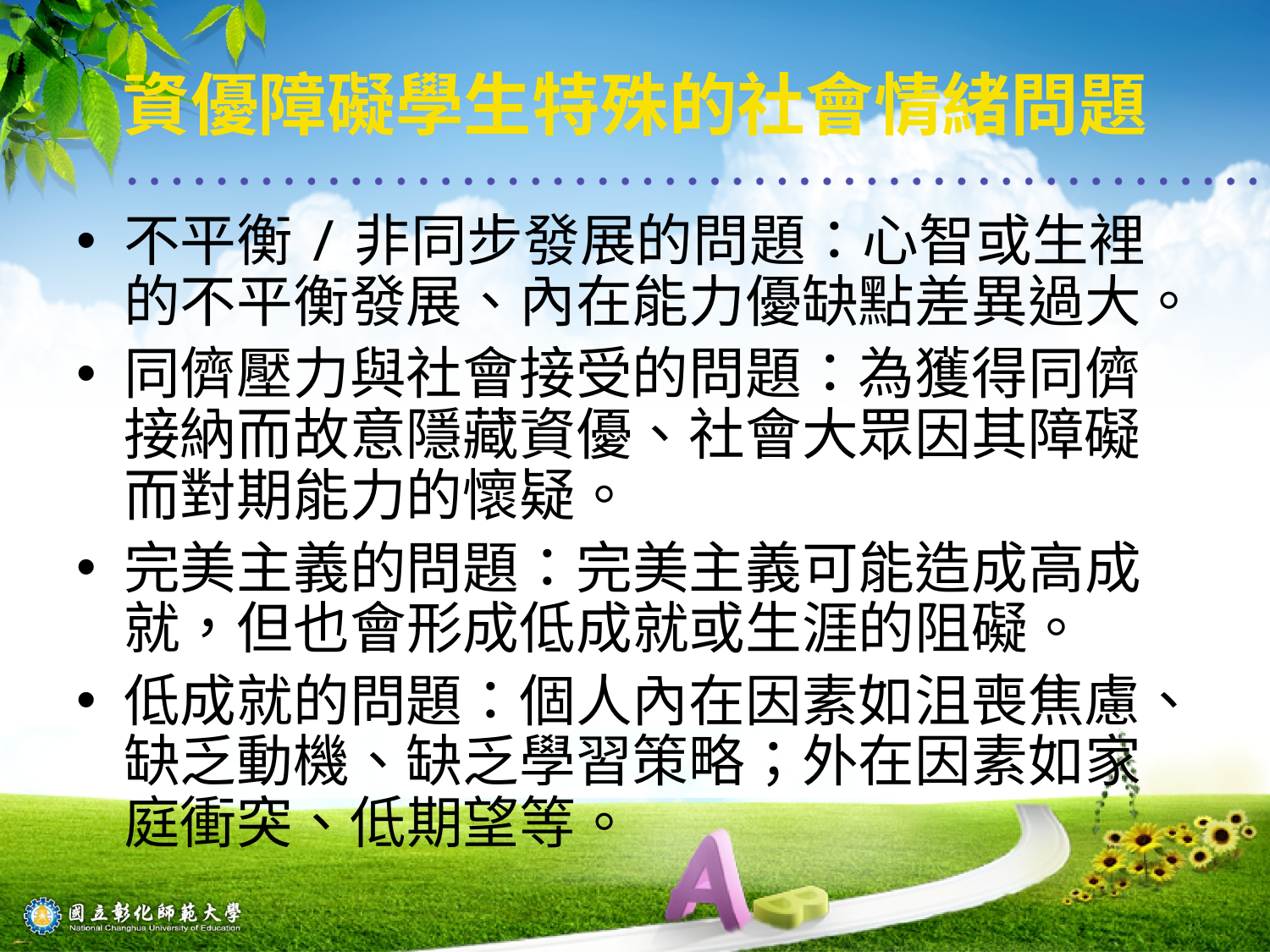

# 資優障礙學生特殊的社會情緒問題
不平衡/非同步發展的問題：心智或生裡的不平衡發展、內在能力優缺點差異過大。
同儕壓力與社會接受的問題：為獲得同儕接納而故意隱藏資優、社會大眾因其障礙而對期能力的懷疑。
完美主義的問題：完美主義可能造成高成就，但也會形成低成就或生涯的阻礙。
低成就的問題：個人內在因素如沮喪焦慮、缺乏動機、缺乏學習策略；外在因素如家庭衝突、低期望等。